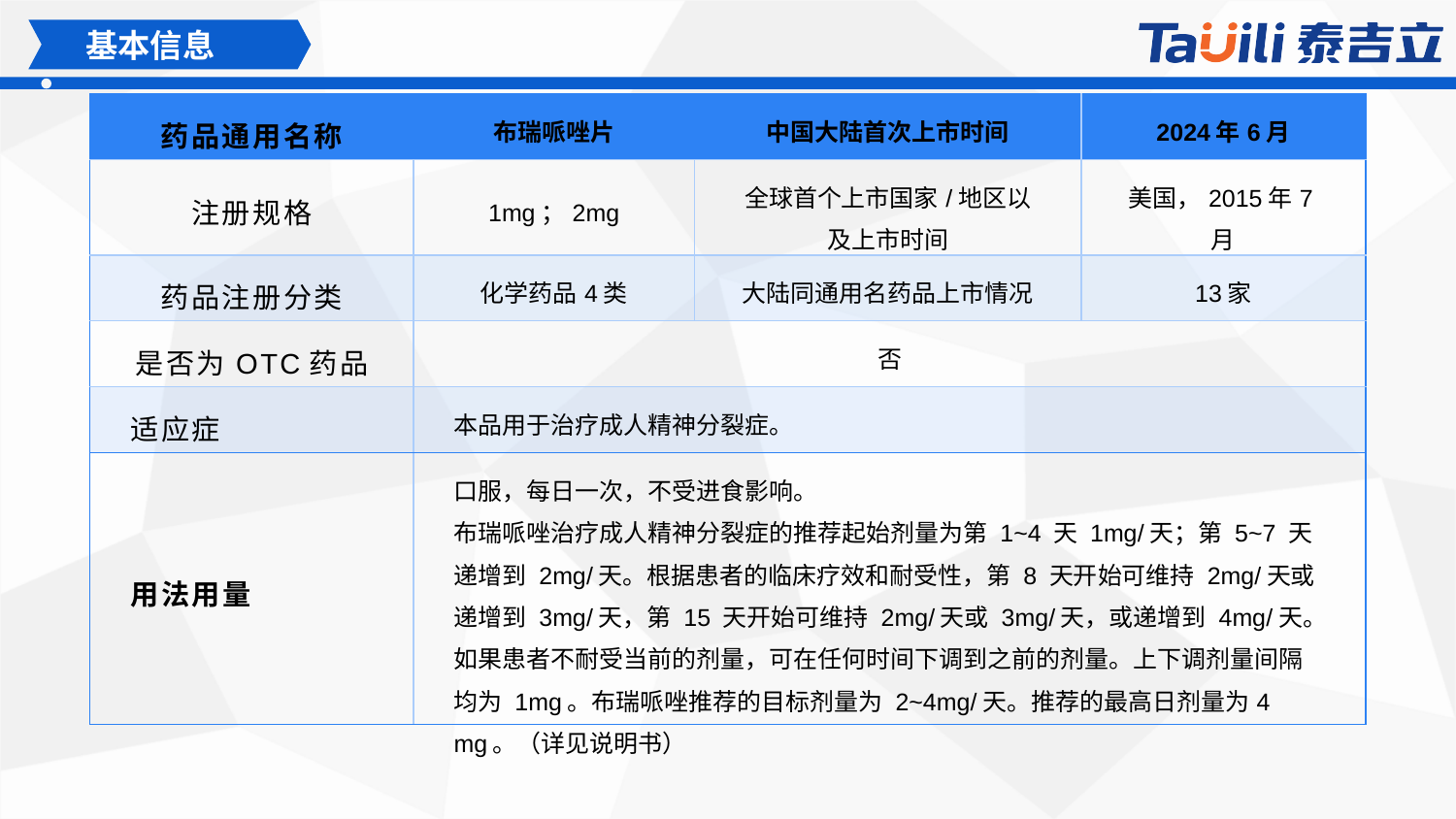

基本信息
| 药品通用名称 | 布瑞哌唑片 | 中国大陆首次上市时间 | 2024年6月 |
| --- | --- | --- | --- |
| 注册规格 | 1mg；2mg | 全球首个上市国家/地区以及上市时间 | 美国，2015年7月 |
| 药品注册分类 | 化学药品4类 | 大陆同通用名药品上市情况 | 13家 |
| 是否为OTC药品 | 否 |  |  |
| 适应症 | 本品用于治疗成人精神分裂症。 |  |  |
| 用法用量 | 口服，每日一次，不受进食影响。 布瑞哌唑治疗成人精神分裂症的推荐起始剂量为第 1~4 天 1mg/天；第 5~7 天递增到 2mg/天。根据患者的临床疗效和耐受性，第 8 天开始可维持 2mg/天或递增到 3mg/天，第 15 天开始可维持 2mg/天或 3mg/天，或递增到 4mg/天。如果患者不耐受当前的剂量，可在任何时间下调到之前的剂量。上下调剂量间隔均为 1mg。布瑞哌唑推荐的目标剂量为 2~4mg/天。推荐的最高日剂量为4 mg。（详见说明书） |  |  |